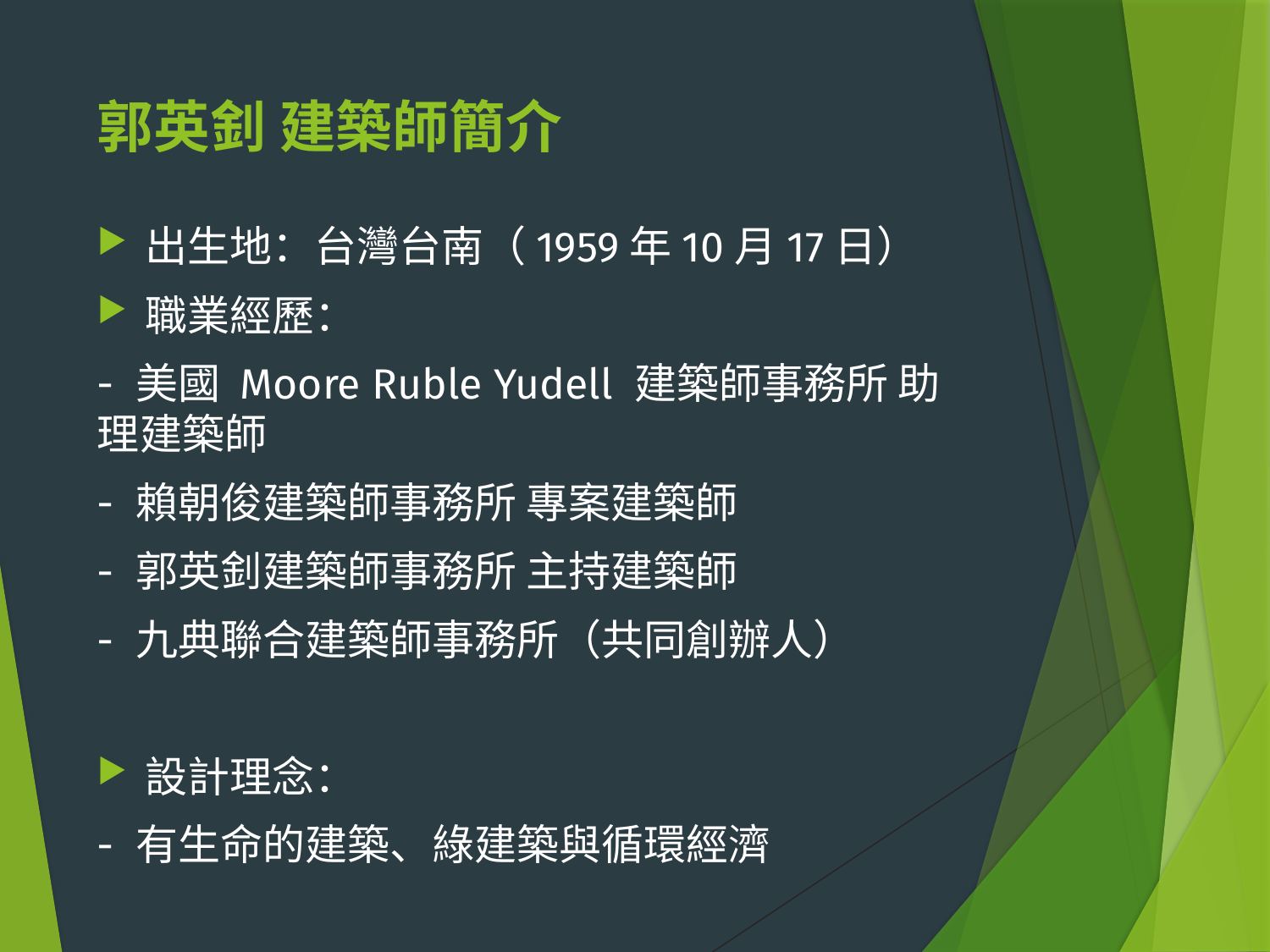

# 郭英釗 建築師簡介

出生地：台灣台南（1959年10月17日）
職業經歷：
- 美國 Moore Ruble Yudell 建築師事務所 助理建築師
- 賴朝俊建築師事務所 專案建築師
- 郭英釗建築師事務所 主持建築師
- 九典聯合建築師事務所（共同創辦人）

設計理念：
- 有生命的建築、綠建築與循環經濟